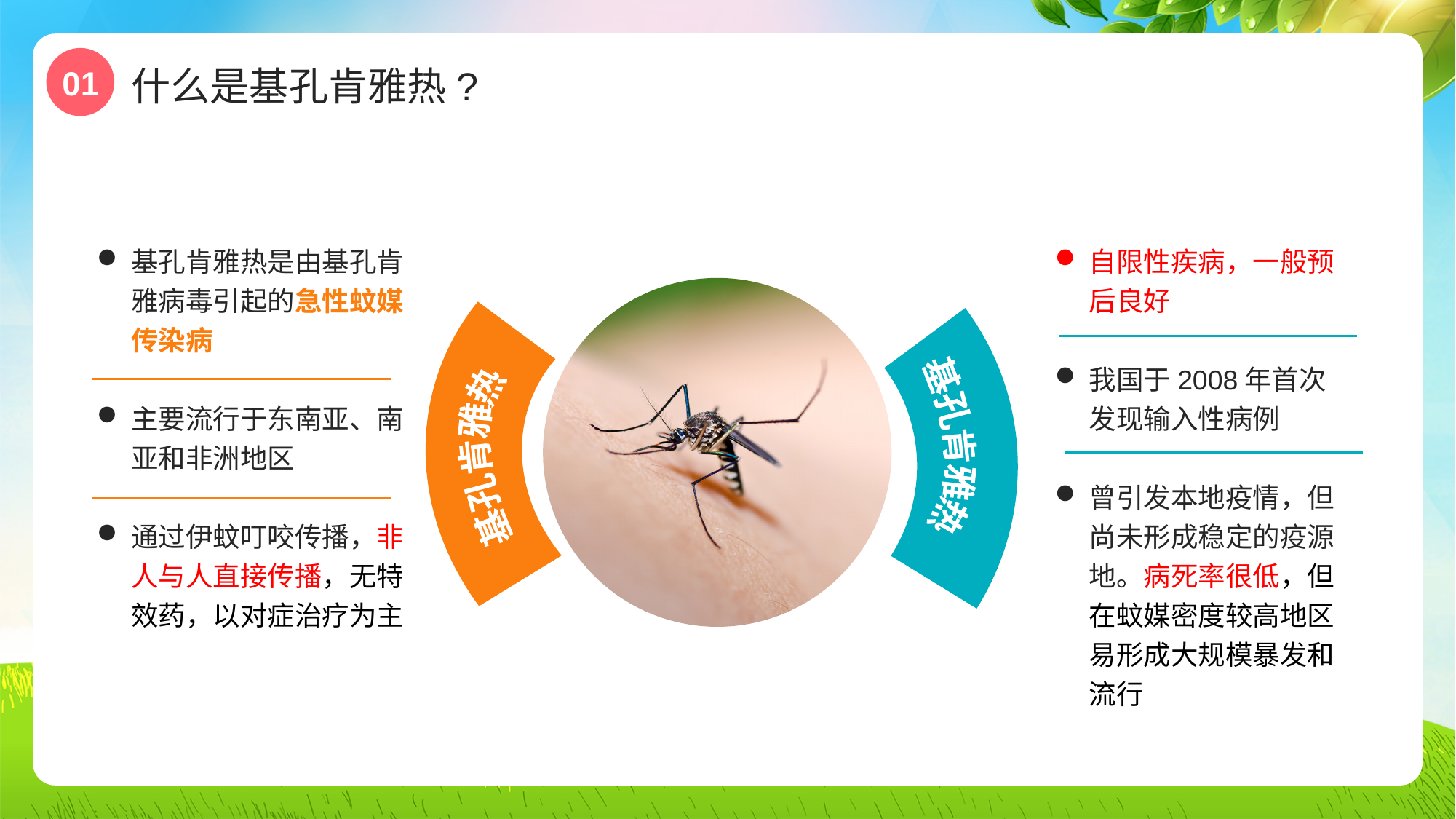

什么是基孔肯雅热?
01

基孔肯雅热

基孔肯雅热
基孔肯雅热是由基孔肯雅病毒引起的急性蚊媒传染病

主要流行于东南亚、南亚和非洲地区

通过伊蚊叮咬传播，非人与人直接传播，无特效药，以对症治疗为主
自限性疾病，一般预后良好

我国于2008年首次发现输入性病例

曾引发本地疫情，但尚未形成稳定的疫源地。病死率很低，但在蚊媒密度较高地区易形成大规模暴发和流行